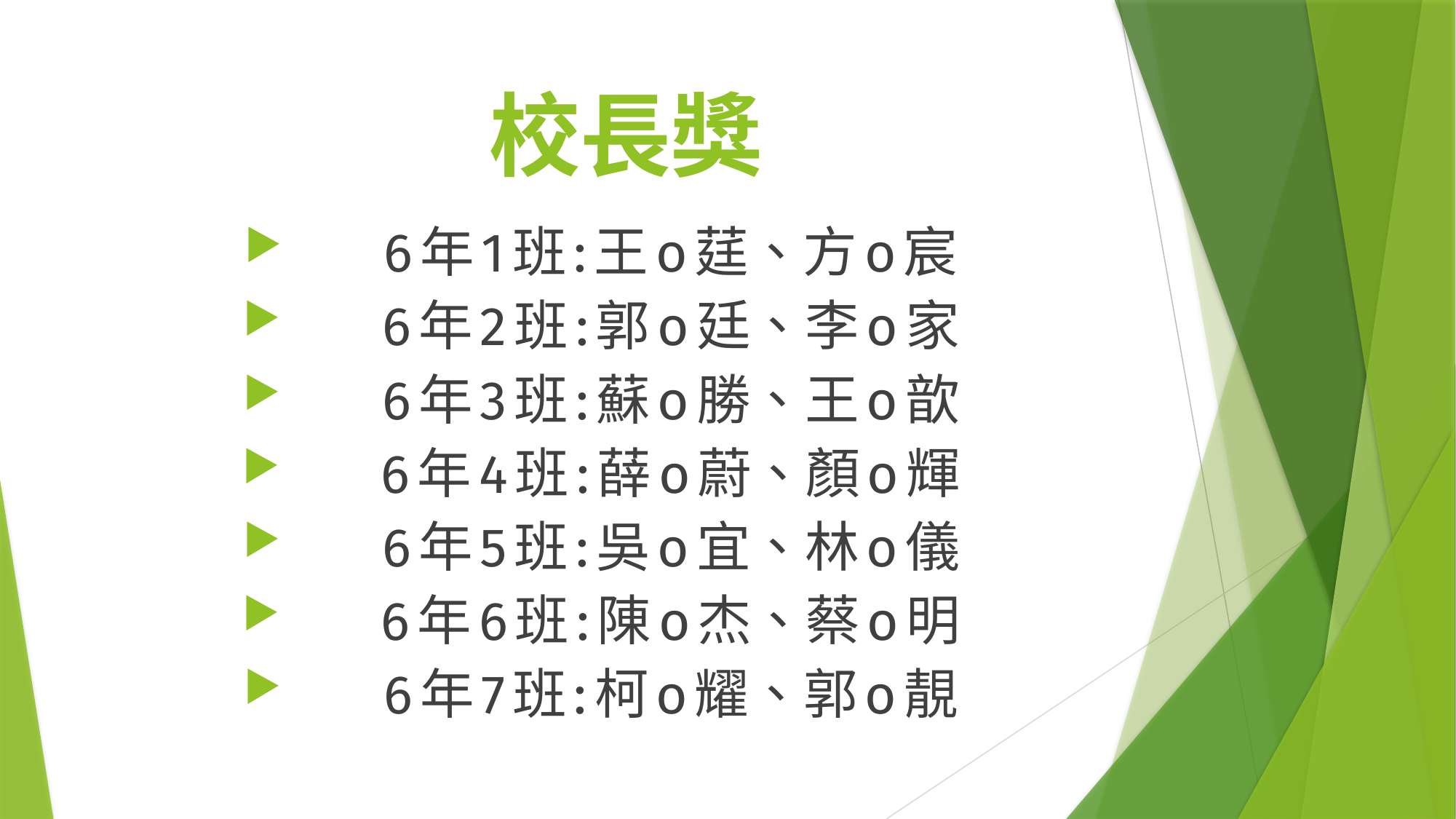

# 校長獎
6年1班:王o莛、方o宸
6年2班:郭o廷、李o家
6年3班:蘇o勝、王o歆
6年4班:薛o蔚、顏o輝
6年5班:吳o宜、林o儀
6年6班:陳o杰、蔡o明
6年7班:柯o耀、郭o靚